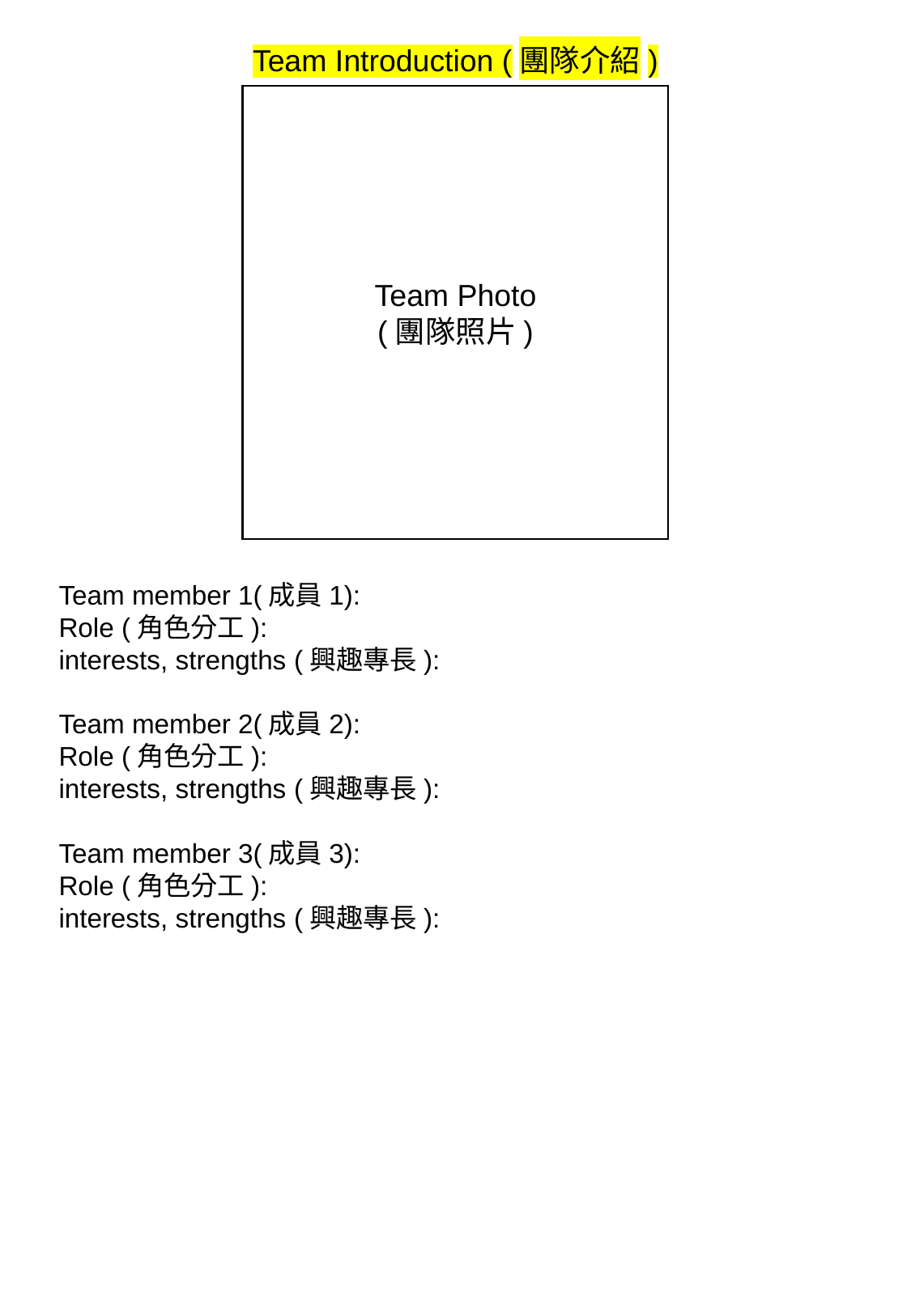

# Team Introduction (團隊介紹)
Team Photo
(團隊照片)
Team member 1(成員1):
Role (角色分工):
interests, strengths (興趣專長):

Team member 2(成員2):
Role (角色分工):
interests, strengths (興趣專長):

Team member 3(成員3):
Role (角色分工):
interests, strengths (興趣專長):